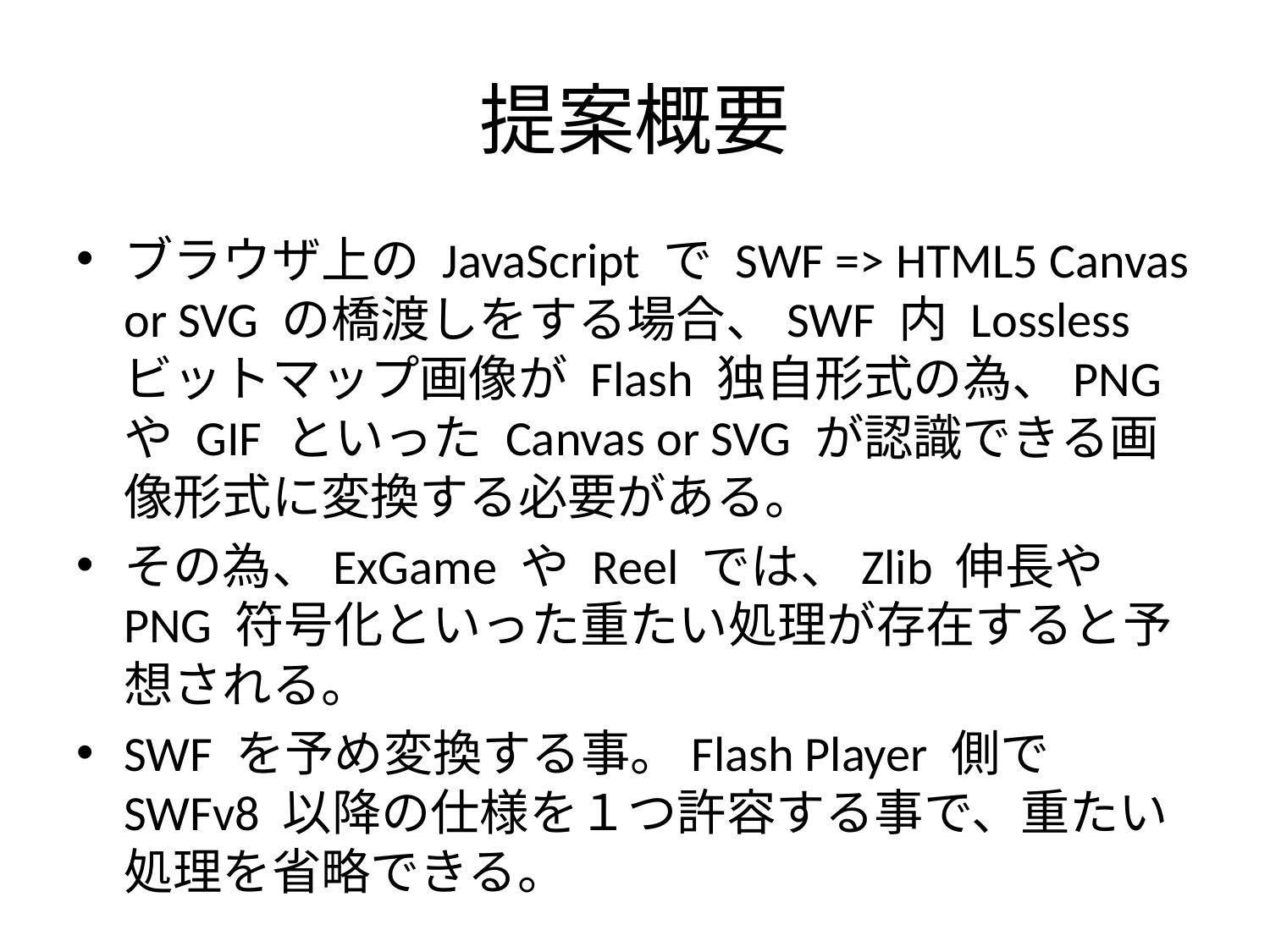

# 提案概要
ブラウザ上の JavaScript で SWF => HTML5 Canvas or SVG の橋渡しをする場合、SWF 内 Lossless ビットマップ画像が Flash 独自形式の為、PNG や GIF といった Canvas or SVG が認識できる画像形式に変換する必要がある。
その為、ExGame や Reel では、Zlib 伸長や PNG 符号化といった重たい処理が存在すると予想される。
SWF を予め変換する事。Flash Player 側で SWFv8 以降の仕様を１つ許容する事で、重たい処理を省略できる。